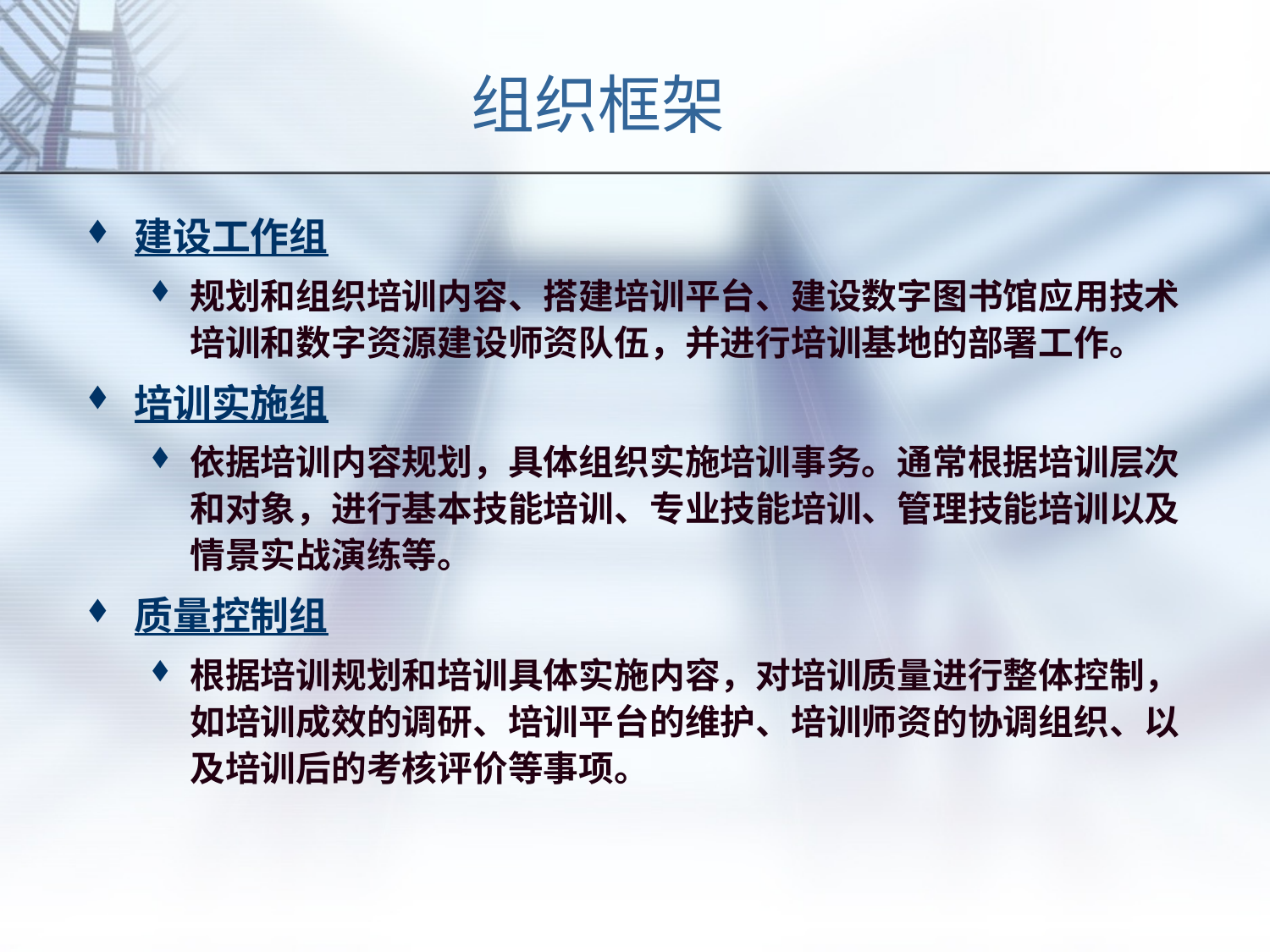

# 组织框架
建设工作组
规划和组织培训内容、搭建培训平台、建设数字图书馆应用技术培训和数字资源建设师资队伍，并进行培训基地的部署工作。
培训实施组
依据培训内容规划，具体组织实施培训事务。通常根据培训层次和对象，进行基本技能培训、专业技能培训、管理技能培训以及情景实战演练等。
质量控制组
根据培训规划和培训具体实施内容，对培训质量进行整体控制，如培训成效的调研、培训平台的维护、培训师资的协调组织、以及培训后的考核评价等事项。